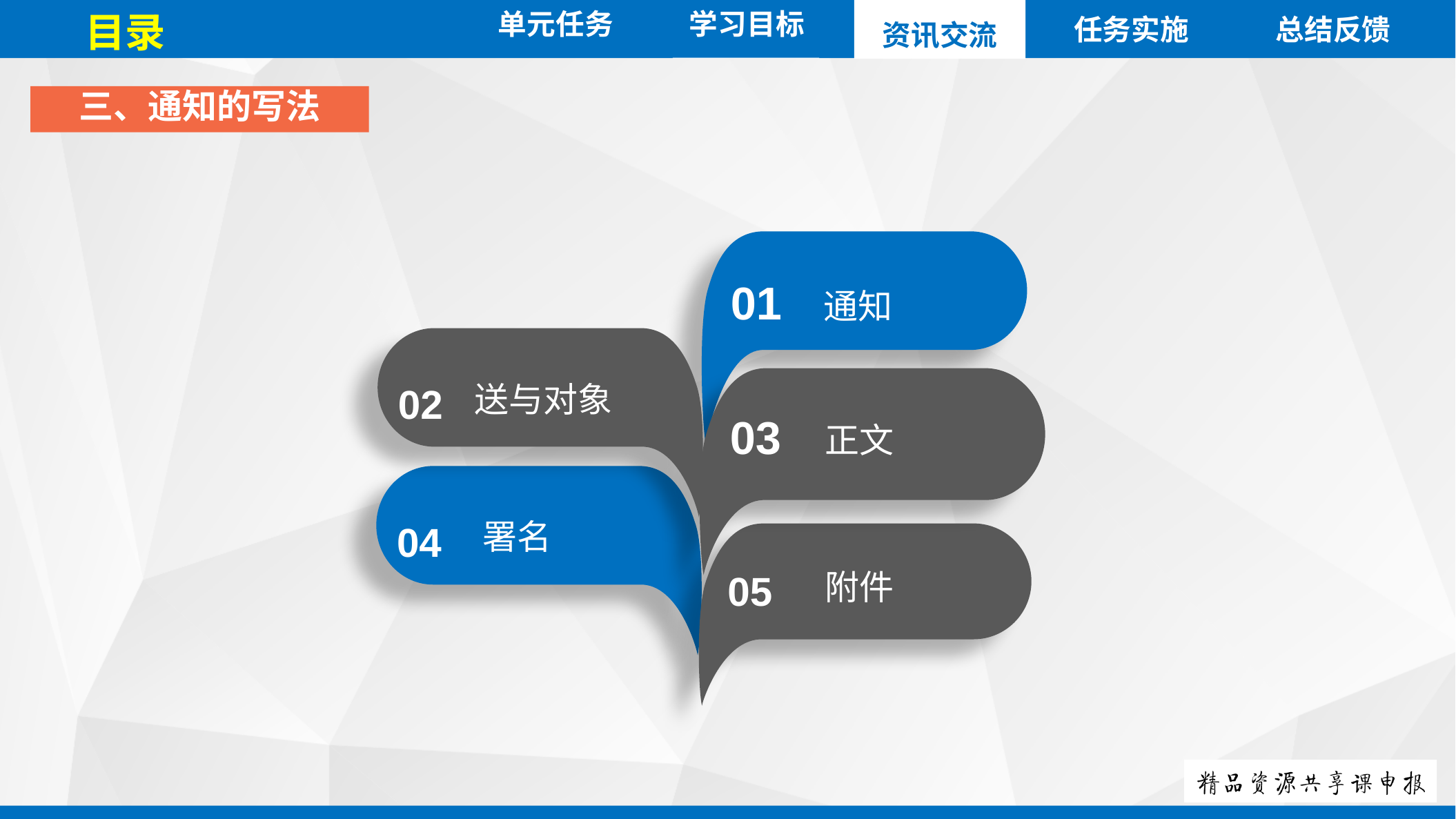

单元任务
目录
任务实施
总结反馈
资讯交流

学习目标

三、通知的写法

01
    通知

02
送与对象

03
正文

04
署名

05
附件